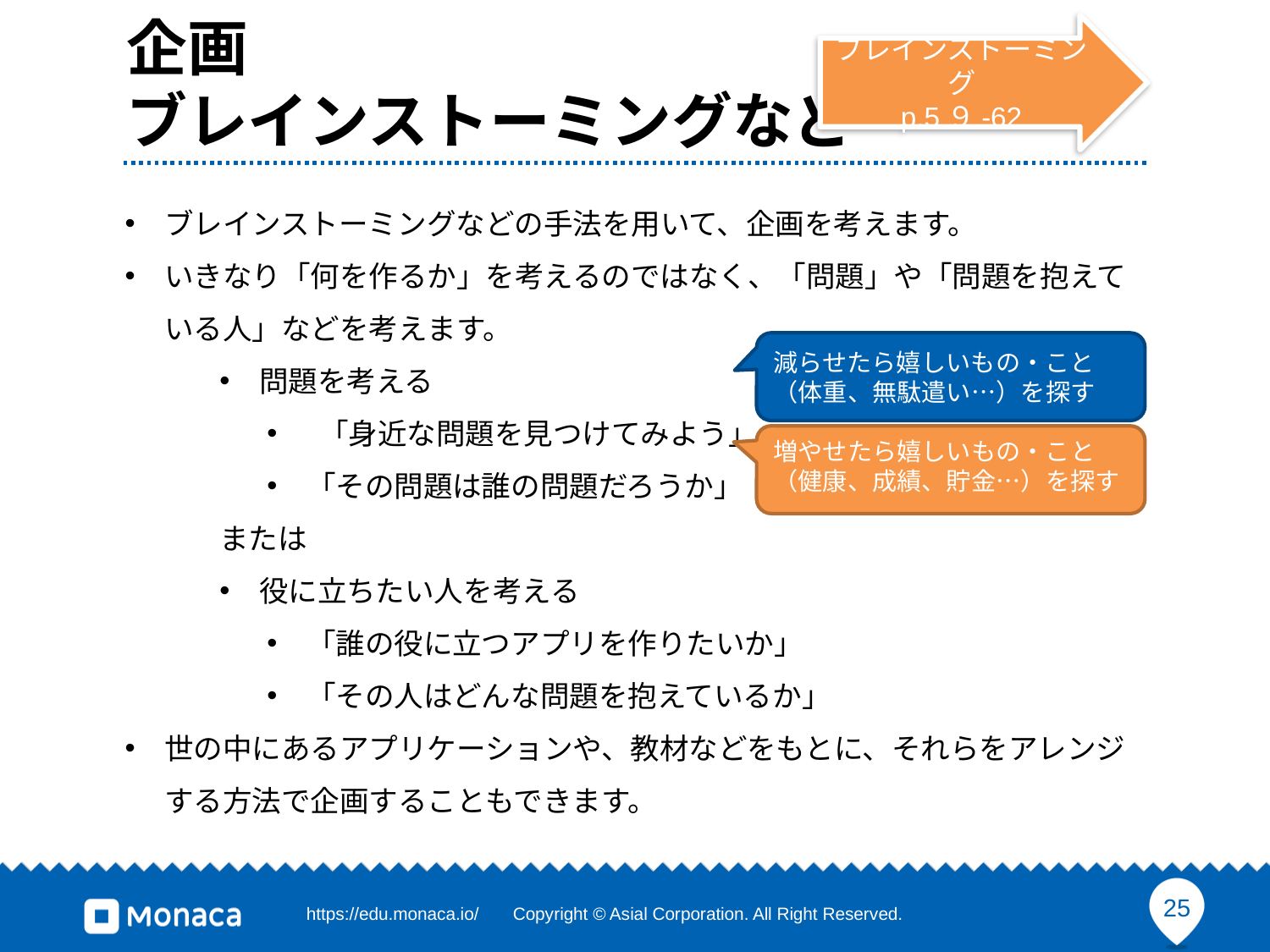

# 企画 ブレインストーミングなど
ブレインストーミング
p.5９-62
ブレインストーミングなどの手法を用いて、企画を考えます。
いきなり「何を作るか」を考えるのではなく、「問題」や「問題を抱えている人」などを考えます。
問題を考える
 「身近な問題を見つけてみよう」
「その問題は誰の問題だろうか」
または
役に立ちたい人を考える
「誰の役に立つアプリを作りたいか」
「その人はどんな問題を抱えているか」
世の中にあるアプリケーションや、教材などをもとに、それらをアレンジする方法で企画することもできます。

減らせたら嬉しいもの・こと（体重、無駄遣い…）を探す
増やせたら嬉しいもの・こと（健康、成績、貯金…）を探す